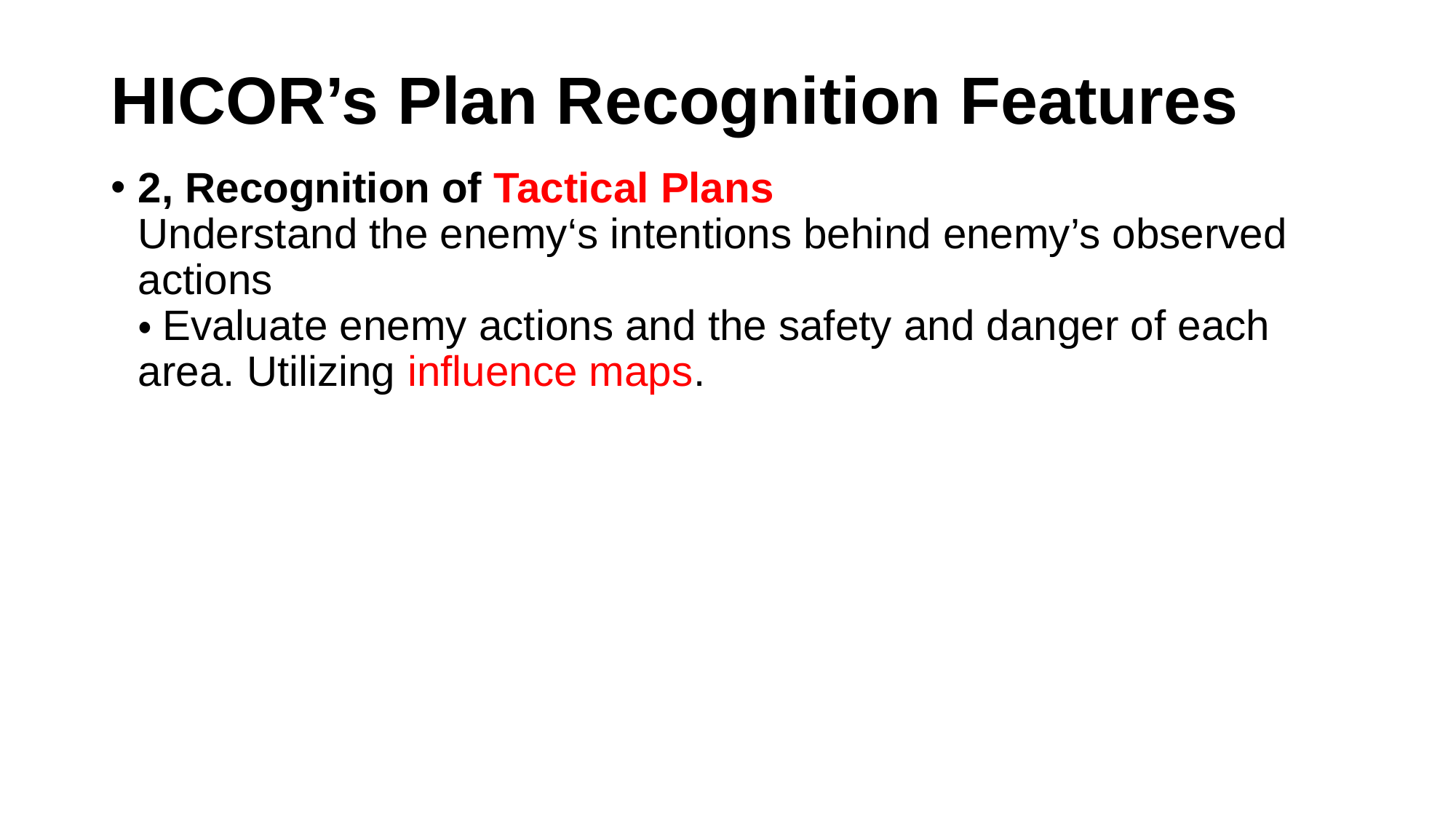

# HICOR’s Plan Recognition Features
2, Recognition of Tactical Plans
Understand the enemy‘s intentions behind enemy’s observed actions
・Evaluate enemy actions and the safety and danger of each area. Utilizing influence maps.